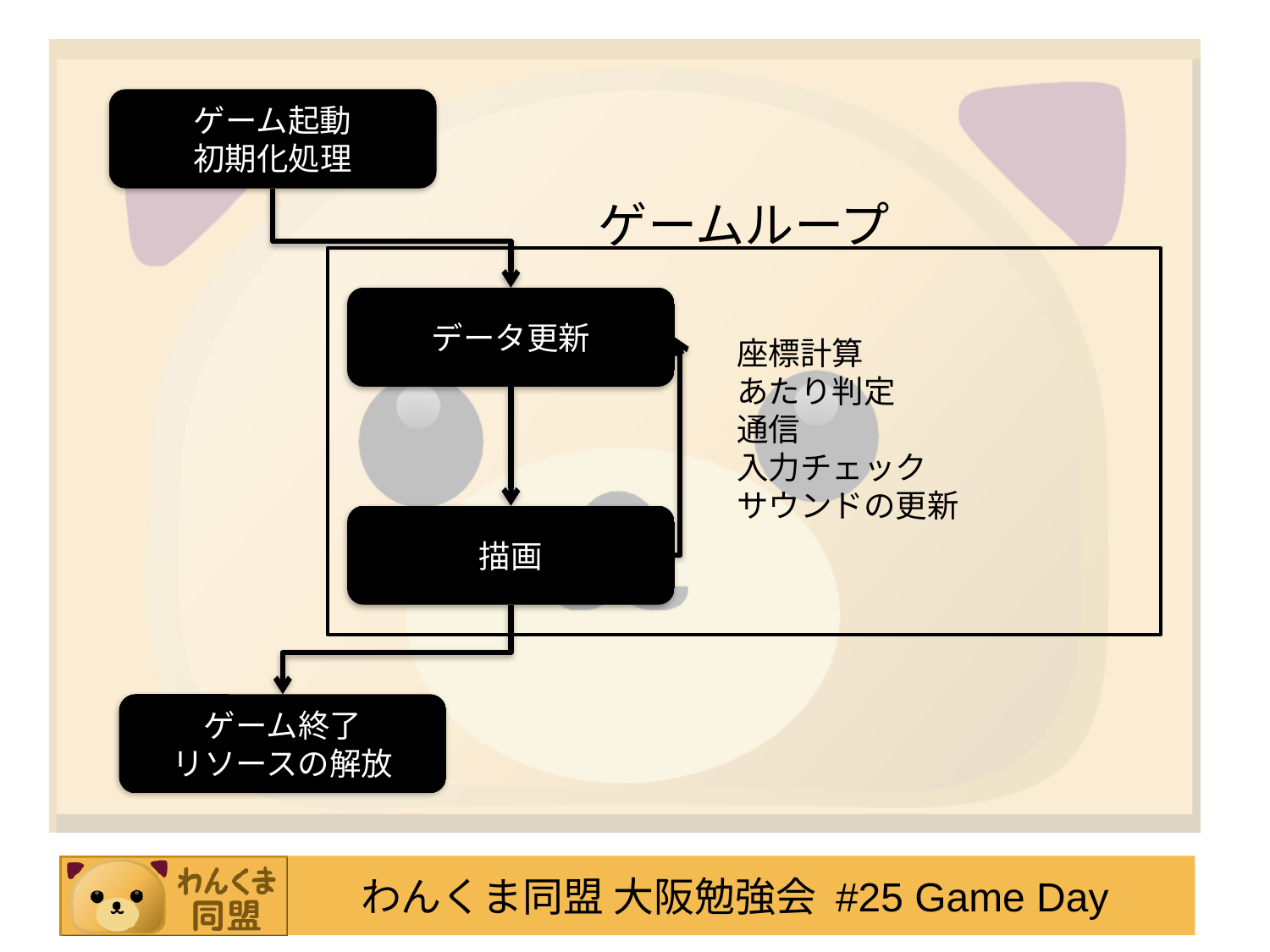

ゲーム起動
初期化処理
　　　　　　　　　　　　　　　　　　　　　　　　ゲームループ

データ更新
座標計算
あたり判定
通信
入力チェック
サウンドの更新

描画
ゲーム終了
リソースの解放